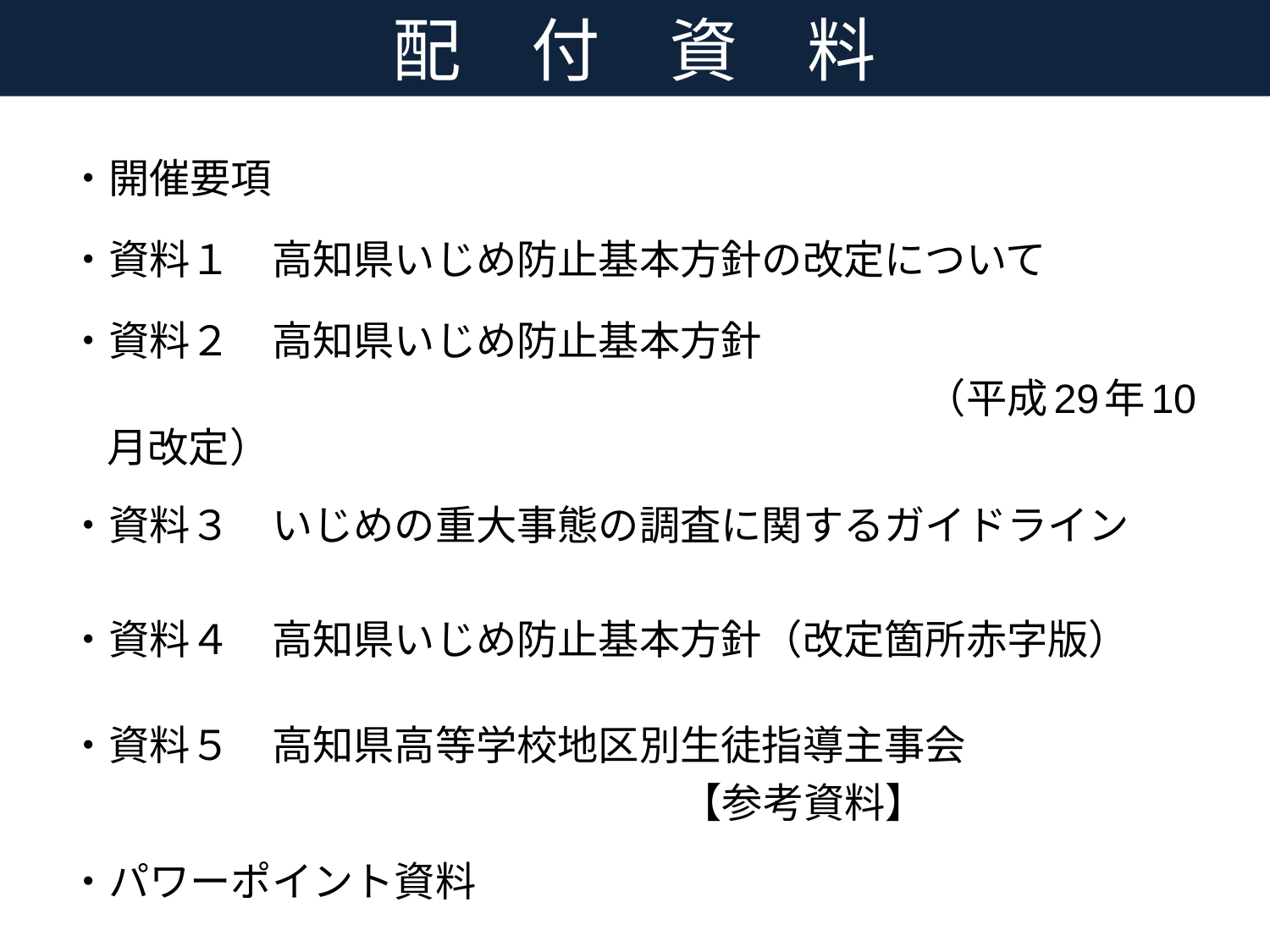

# 配　付　資　料
・開催要項

・資料１　高知県いじめ防止基本方針の改定について

・資料２　高知県いじめ防止基本方針
　　　　　　　　　　　　　　　　　　　　　（平成29年10月改定）

・資料３　いじめの重大事態の調査に関するガイドライン

・資料４　高知県いじめ防止基本方針（改定箇所赤字版）

・資料５　高知県高等学校地区別生徒指導主事会
　　　　　                                             【参考資料】

・パワーポイント資料